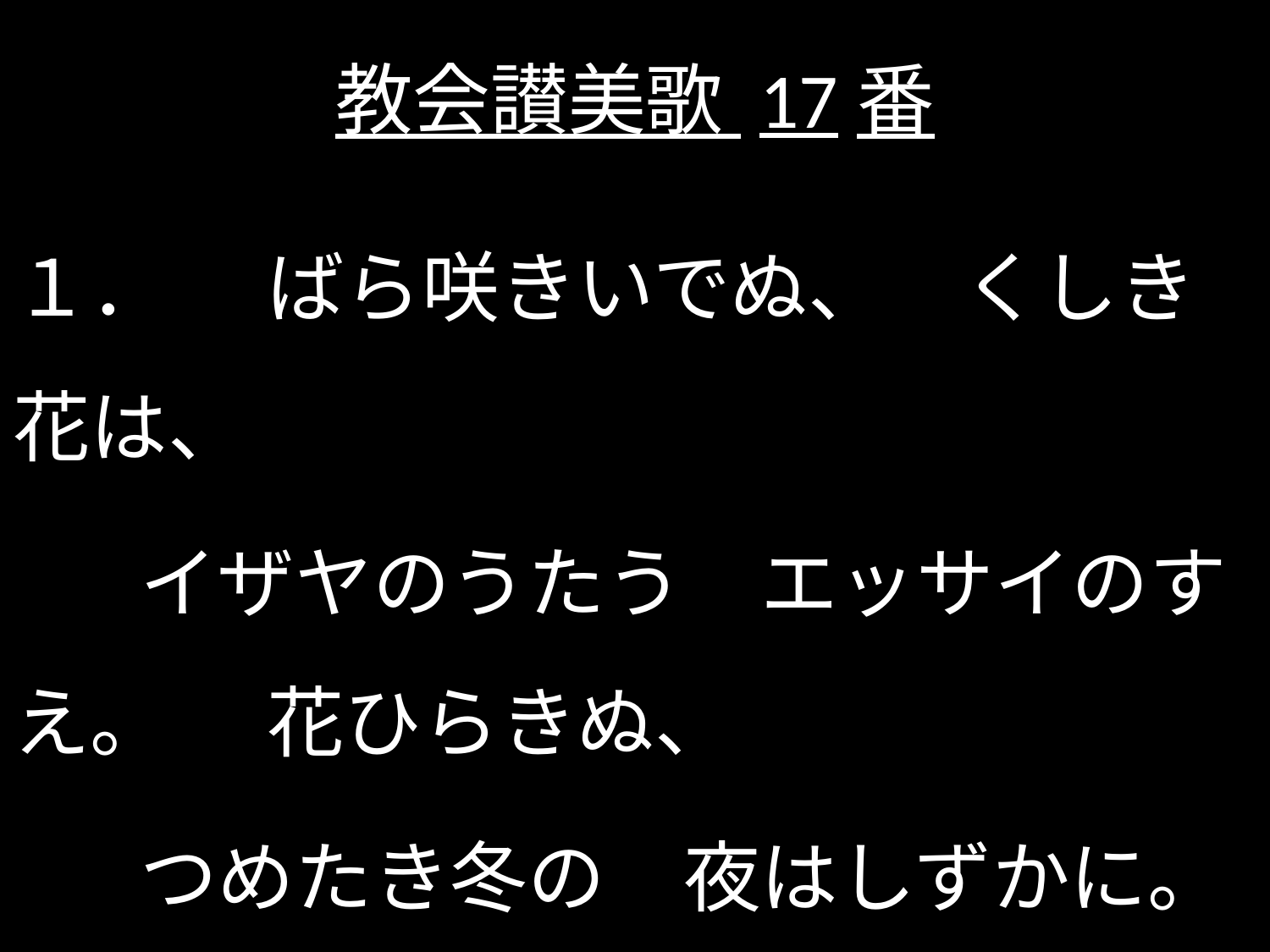

# 教会讃美歌 17番
１．	ばら咲きいでぬ、　くしき花は、
	イザヤのうたう　エッサイのすえ。　	花ひらきぬ、
	つめたき冬の　夜はしずかに。